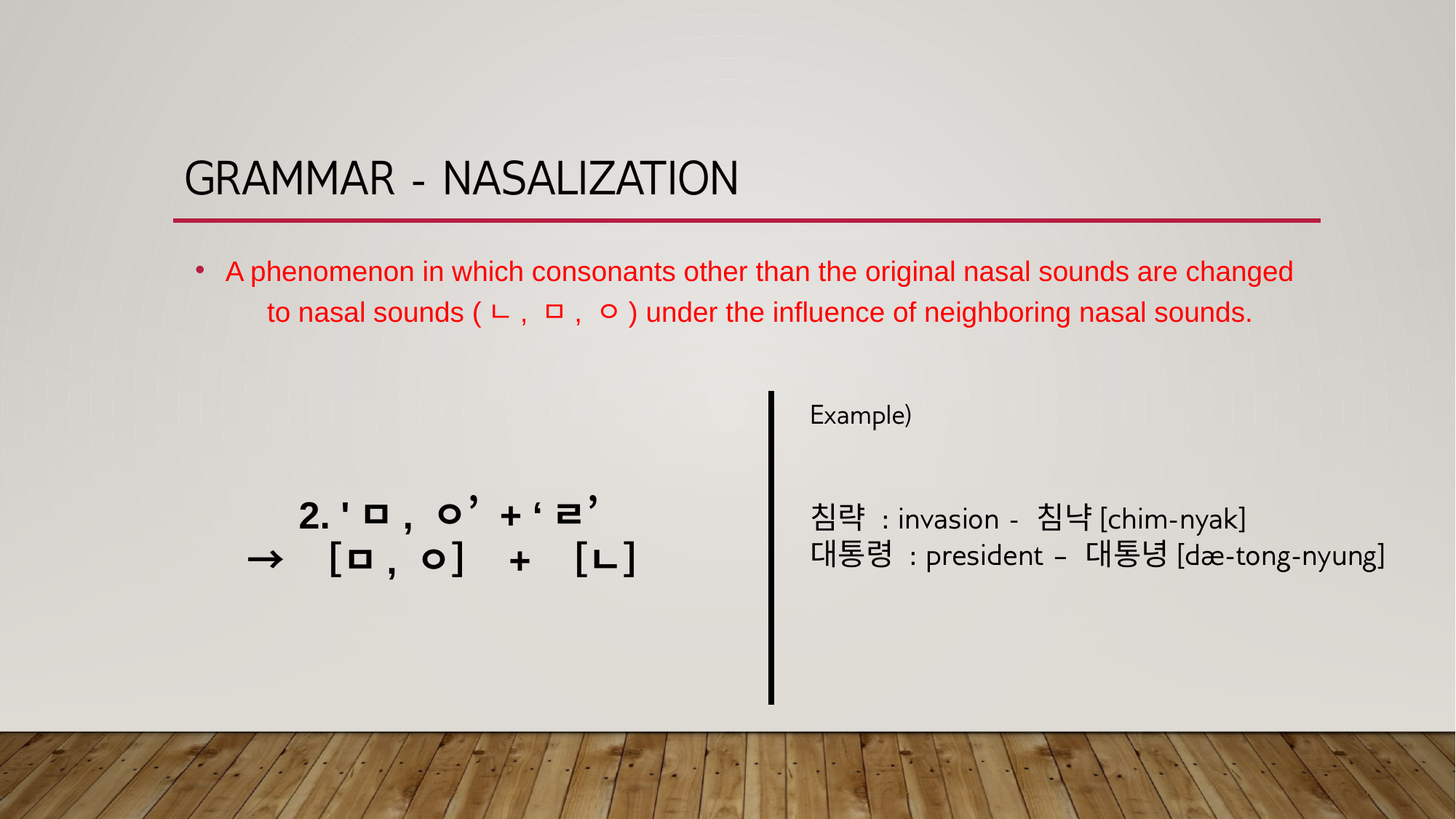

# Grammar - nasalization
A phenomenon in which consonants other than the original nasal sounds are changed to nasal sounds (ㄴ, ㅁ, ㅇ) under the influence of neighboring nasal sounds.

Example)

침략 : invasion - 침냑[chim-nyak]
대통령 : president – 대통녕[dae-tong-nyung]

2. 'ㅁ, ㅇ’ + ‘ㄹ’
→ ［ㅁ, ㅇ］ + ［ㄴ］